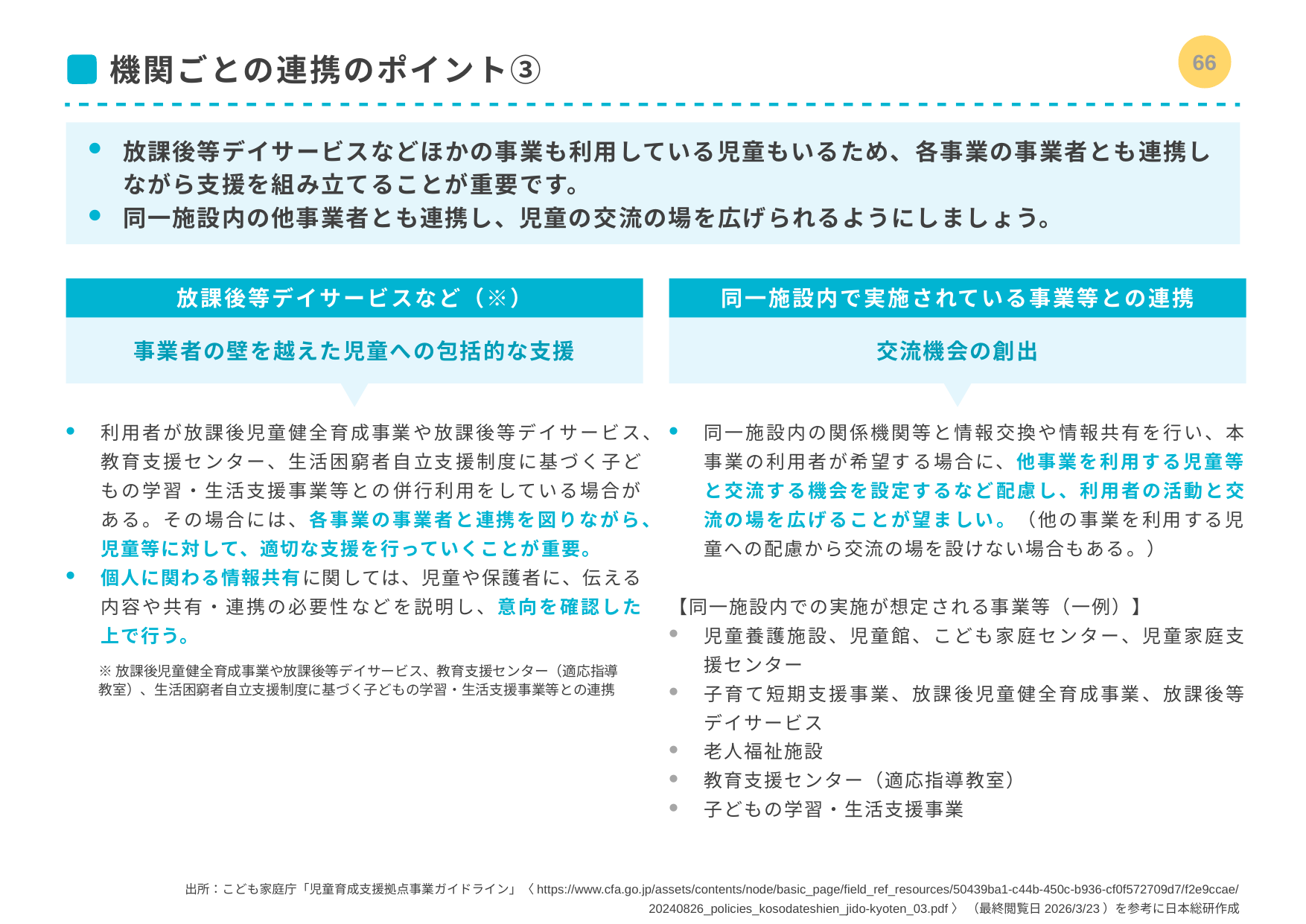

66
# 機関ごとの連携のポイント③
放課後等デイサービスなどほかの事業も利用している児童もいるため、各事業の事業者とも連携しながら支援を組み立てることが重要です。
同一施設内の他事業者とも連携し、児童の交流の場を広げられるようにしましょう。
放課後等デイサービスなど（※）
同一施設内で実施されている事業等との連携
事業者の壁を越えた児童への包括的な支援
交流機会の創出

利用者が放課後児童健全育成事業や放課後等デイサービス、教育支援センター、生活困窮者自立支援制度に基づく子どもの学習・生活支援事業等との併行利用をしている場合がある。その場合には、各事業の事業者と連携を図りながら、児童等に対して、適切な支援を行っていくことが重要。
個人に関わる情報共有に関しては、児童や保護者に、伝える内容や共有・連携の必要性などを説明し、意向を確認した上で行う。
同一施設内の関係機関等と情報交換や情報共有を行い、本事業の利用者が希望する場合に、他事業を利用する児童等と交流する機会を設定するなど配慮し、利用者の活動と交流の場を広げることが望ましい。（他の事業を利用する児童への配慮から交流の場を設けない場合もある。）

【同一施設内での実施が想定される事業等（一例）】
児童養護施設、児童館、こども家庭センター、児童家庭支援センター
子育て短期支援事業、放課後児童健全育成事業、放課後等デイサービス
老人福祉施設
教育支援センター（適応指導教室）
子どもの学習・生活支援事業
※放課後児童健全育成事業や放課後等デイサービス、教育支援センター（適応指導教室）、生活困窮者自立支援制度に基づく子どもの学習・生活支援事業等との連携
出所：こども家庭庁「児童育成支援拠点事業ガイドライン」〈https://www.cfa.go.jp/assets/contents/node/basic_page/field_ref_resources/50439ba1-c44b-450c-b936-cf0f572709d7/f2e9ccae/20240826_policies_kosodateshien_jido-kyoten_03.pdf〉 （最終閲覧日2026/3/23）を参考に日本総研作成